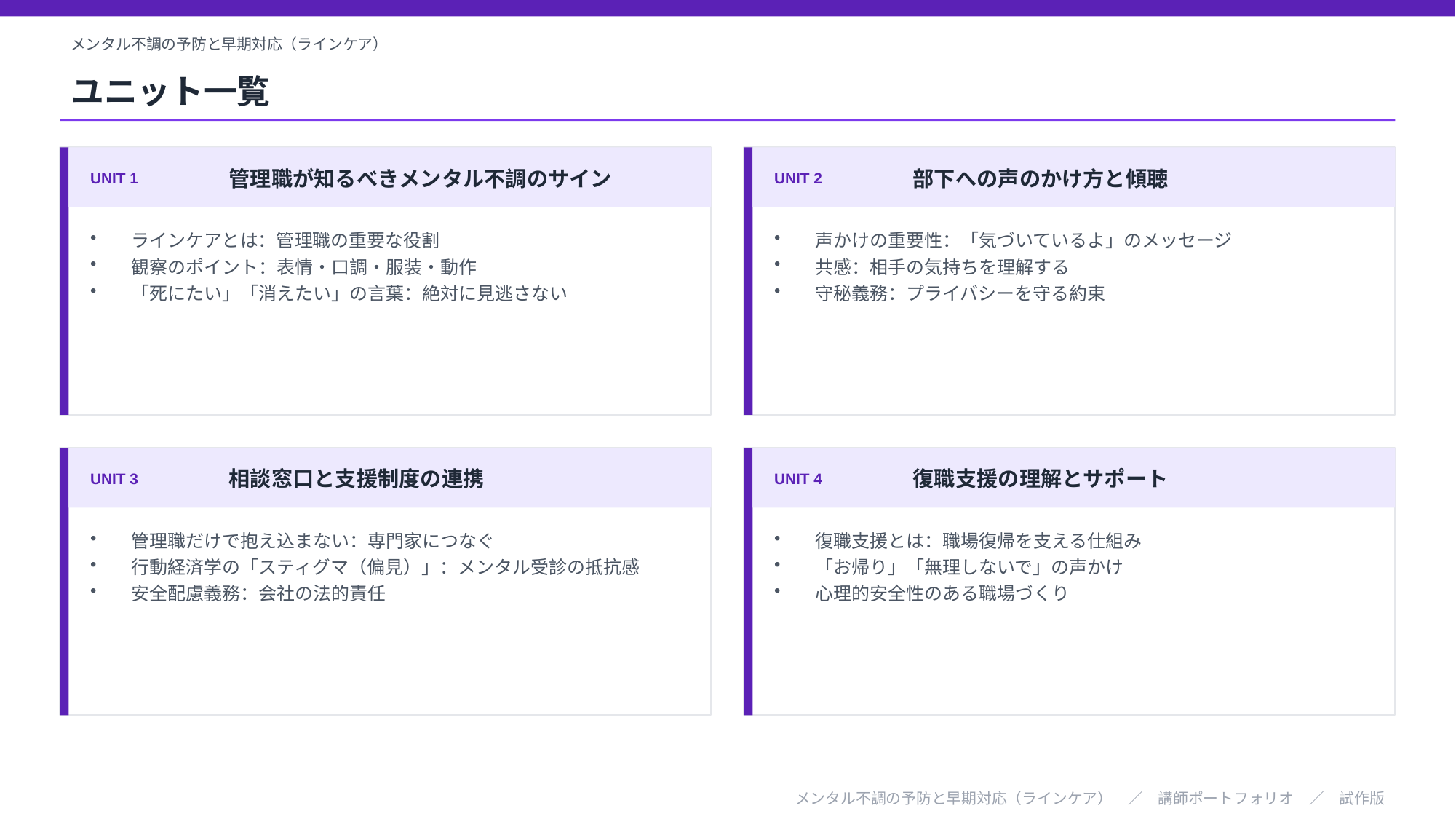

メンタル不調の予防と早期対応（ラインケア）
ユニット一覧

UNIT 1
管理職が知るべきメンタル不調のサイン
UNIT 2
部下への声のかけ方と傾聴
ラインケアとは：管理職の重要な役割
観察のポイント：表情・口調・服装・動作
「死にたい」「消えたい」の言葉：絶対に見逃さない
声かけの重要性：「気づいているよ」のメッセージ
共感：相手の気持ちを理解する
守秘義務：プライバシーを守る約束

UNIT 3
相談窓口と支援制度の連携
UNIT 4
復職支援の理解とサポート
管理職だけで抱え込まない：専門家につなぐ
行動経済学の「スティグマ（偏見）」：メンタル受診の抵抗感
安全配慮義務：会社の法的責任
復職支援とは：職場復帰を支える仕組み
「お帰り」「無理しないで」の声かけ
心理的安全性のある職場づくり
メンタル不調の予防と早期対応（ラインケア）　／　講師ポートフォリオ　／　試作版